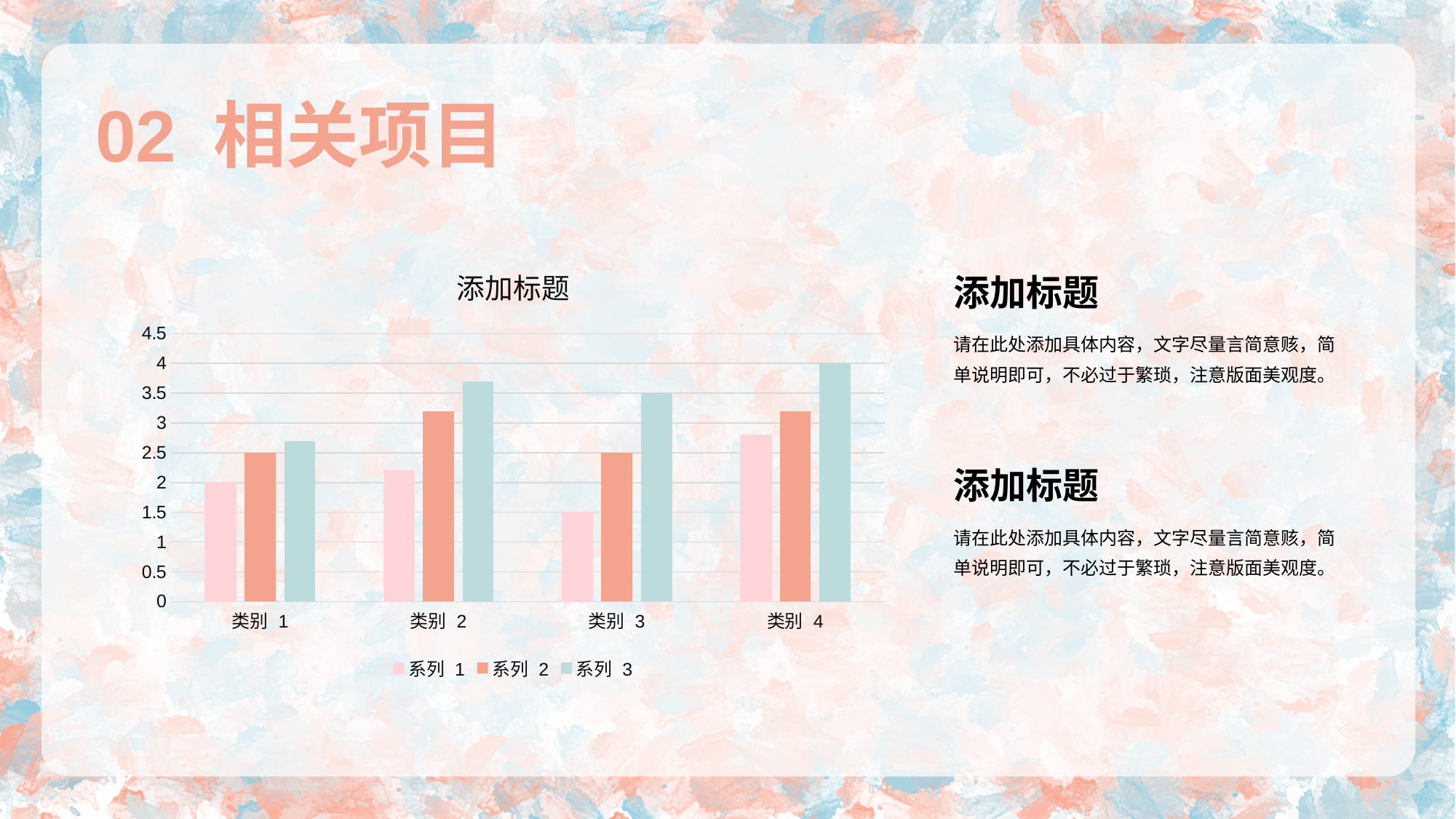

02 相关项目

### Chart: 添加标题

| Category | 系列 1 | 系列 2 | 系列 3 |
|---|---|---|---|
| 类别 1 | 2.0 | 2.5 | 2.7 |
| 类别 2 | 2.2 | 3.2 | 3.7 |
| 类别 3 | 1.5 | 2.5 | 3.5 |
| 类别 4 | 2.8 | 3.2 | 4.0 |
添加标题
请在此处添加具体内容，文字尽量言简意赅，简单说明即可，不必过于繁琐，注意版面美观度。
添加标题
请在此处添加具体内容，文字尽量言简意赅，简单说明即可，不必过于繁琐，注意版面美观度。